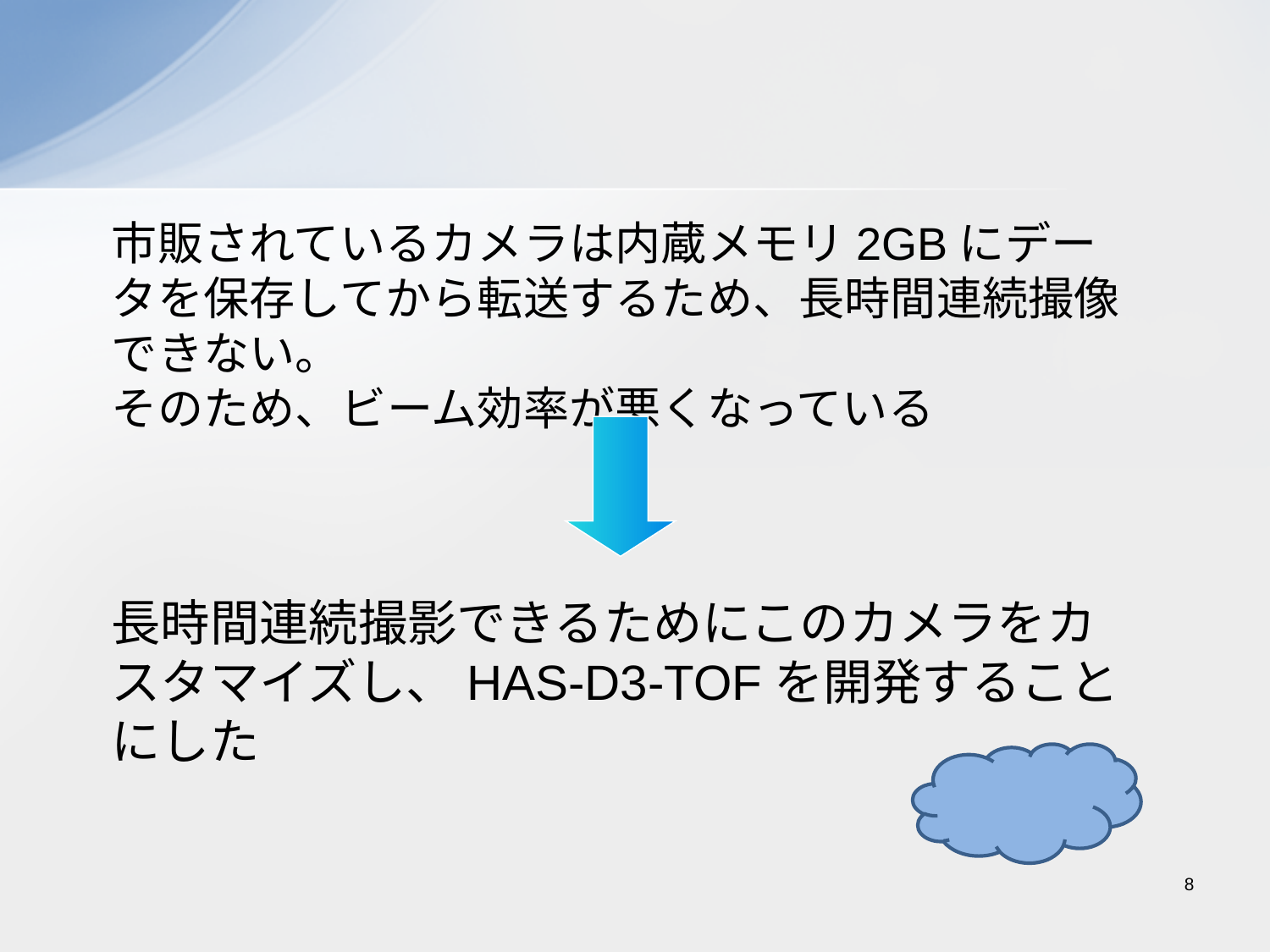

市販されているカメラは内蔵メモリ2GBにデータを保存してから転送するため、長時間連続撮像できない。
そのため、ビーム効率が悪くなっている

長時間連続撮影できるためにこのカメラをカスタマイズし、HAS-D3-TOFを開発することにした

8